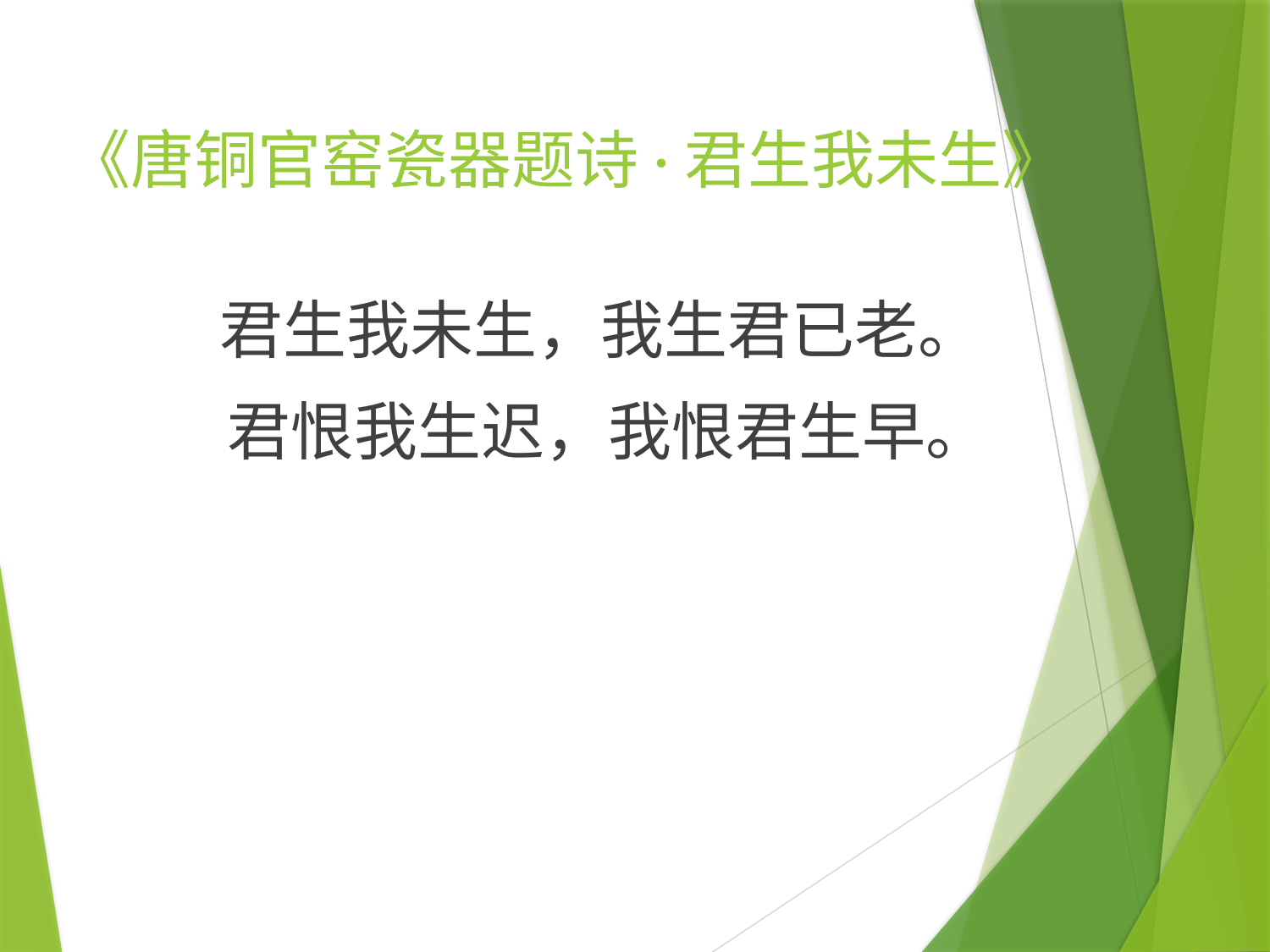

# 《唐铜官窑瓷器题诗·君生我未生》
  君生我未生，我生君已老。
 君恨我生迟，我恨君生早。